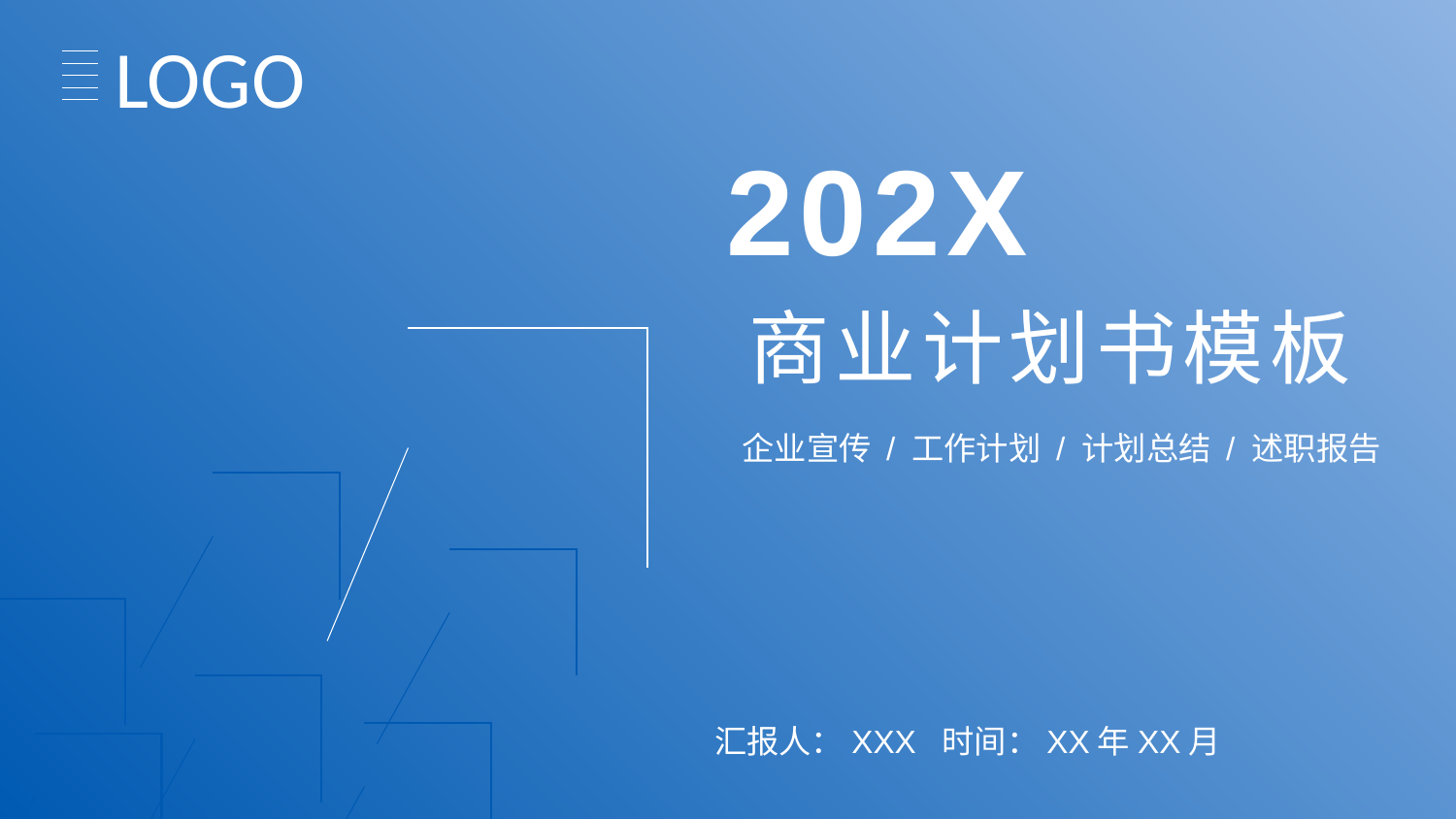

LOGO
202X
商业计划书模板

企业宣传 / 工作计划 / 计划总结 / 述职报告

汇报人：XXX  时间：XX年XX月